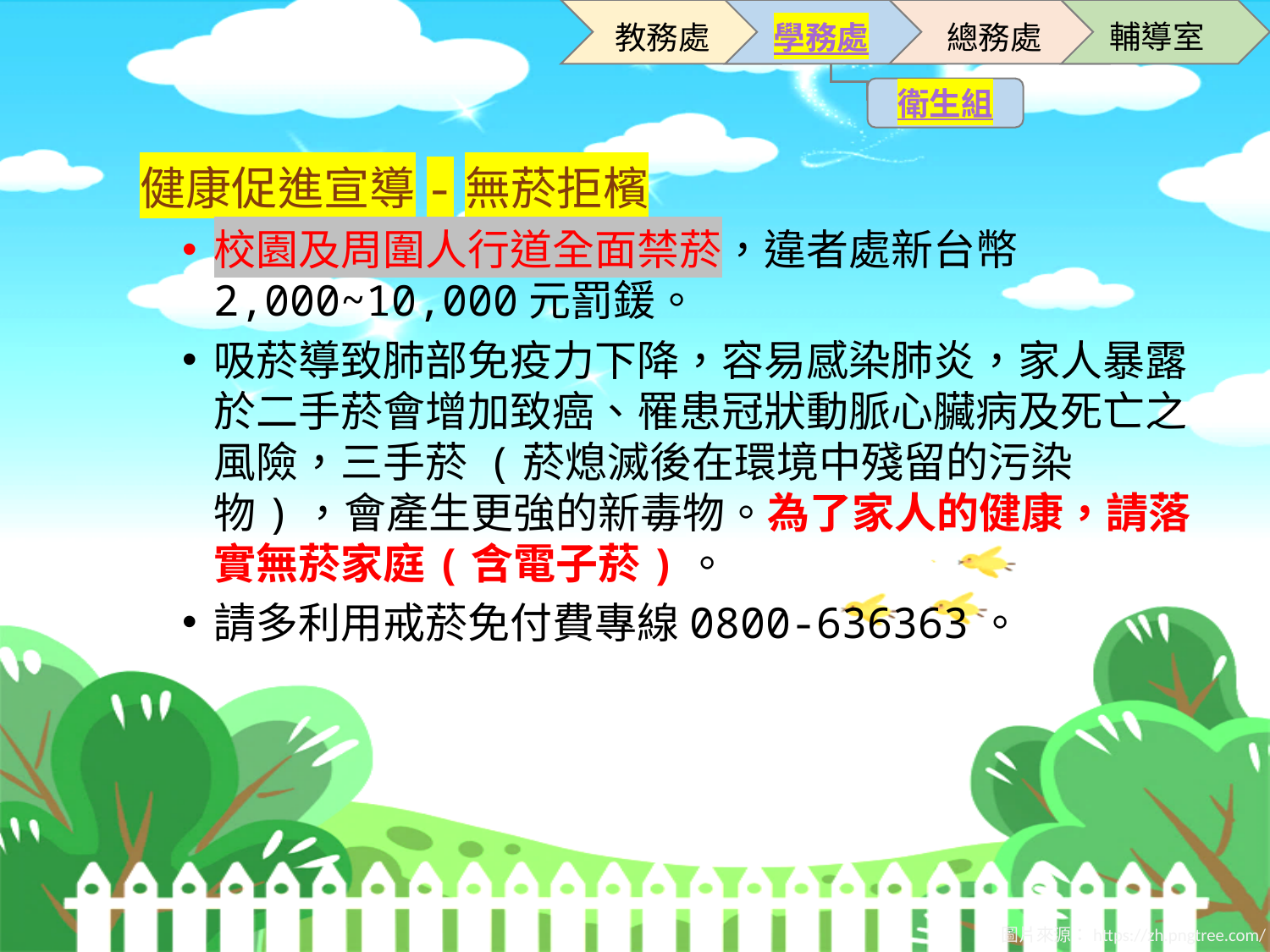

輔導室
教務處
學務處
總務處
衛生組
 健康促進宣導-無菸拒檳
校園及周圍人行道全面禁菸，違者處新台幣2,000~10,000元罰鍰。
吸菸導致肺部免疫力下降，容易感染肺炎，家人暴露於二手菸會增加致癌、罹患冠狀動脈心臟病及死亡之風險，三手菸 (菸熄滅後在環境中殘留的污染物)，會產生更強的新毒物。為了家人的健康，請落實無菸家庭(含電子菸)。
請多利用戒菸免付費專線0800-636363。